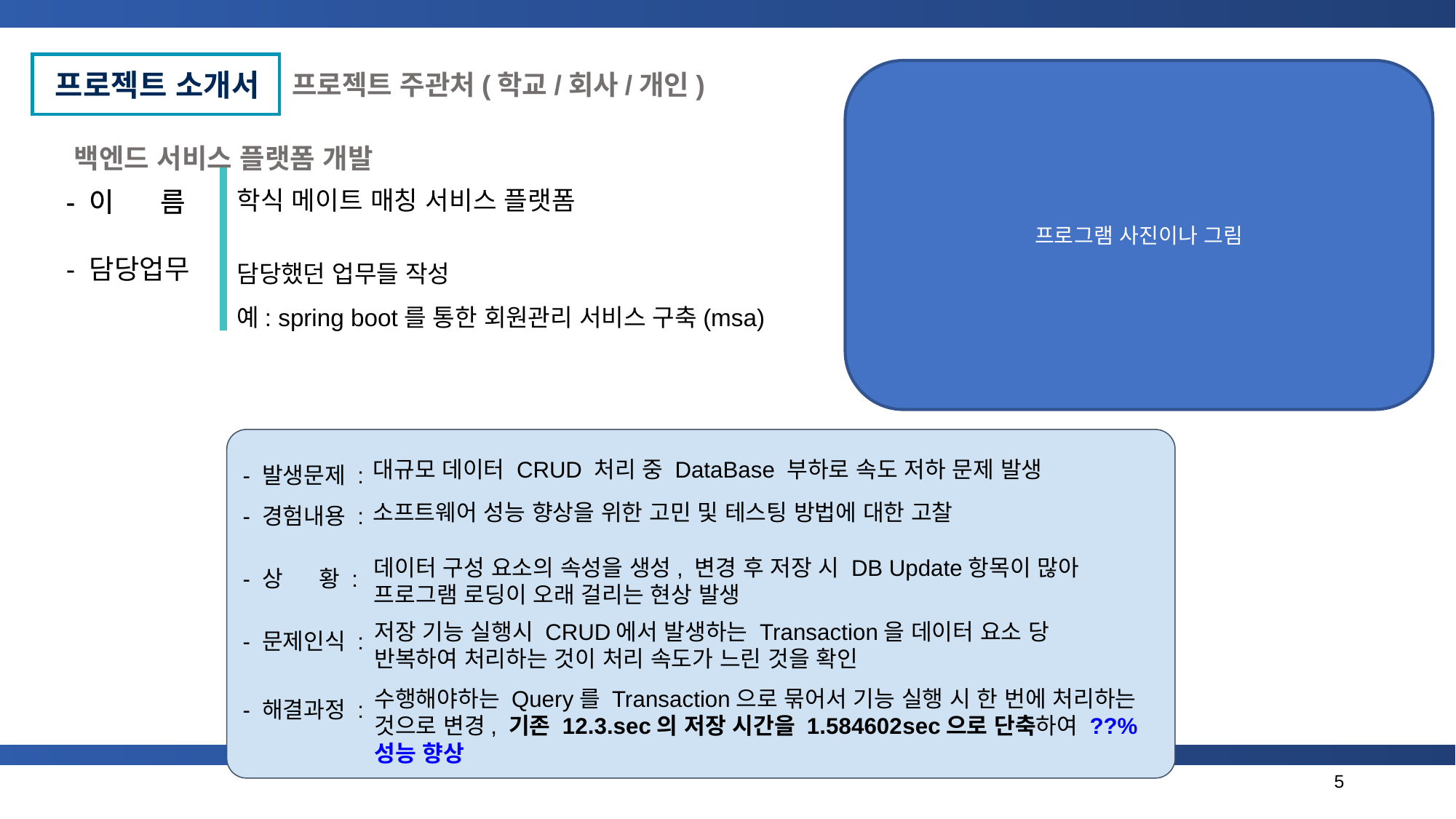

프로젝트 주관처(학교/회사/개인)
프로젝트 소개서
프로그램 사진이나 그림
백엔드 서비스 플랫폼 개발
- 이      름
- 이      름
학식 메이트 매칭 서비스 플랫폼
담당했던 업무들 작성
예: spring boot를 통한 회원관리 서비스 구축(msa)
- 담당업무

- 발생문제 :
- 경험내용 :
- 상      황 :
- 문제인식 :
- 해결과정 :
대규모 데이터 CRUD 처리 중 DataBase 부하로 속도 저하 문제 발생
소프트웨어 성능 향상을 위한 고민 및 테스팅 방법에 대한 고찰
데이터 구성 요소의 속성을 생성, 변경 후 저장 시 DB Update항목이 많아 프로그램 로딩이 오래 걸리는 현상 발생
저장 기능 실행시 CRUD에서 발생하는 Transaction을 데이터 요소 당 반복하여 처리하는 것이 처리 속도가 느린 것을 확인
수행해야하는 Query를 Transaction으로 묶어서 기능 실행 시 한 번에 처리하는 것으로 변경, 기존 12.3.sec의 저장 시간을 1.584602sec으로 단축하여 ??% 성능 향상
5